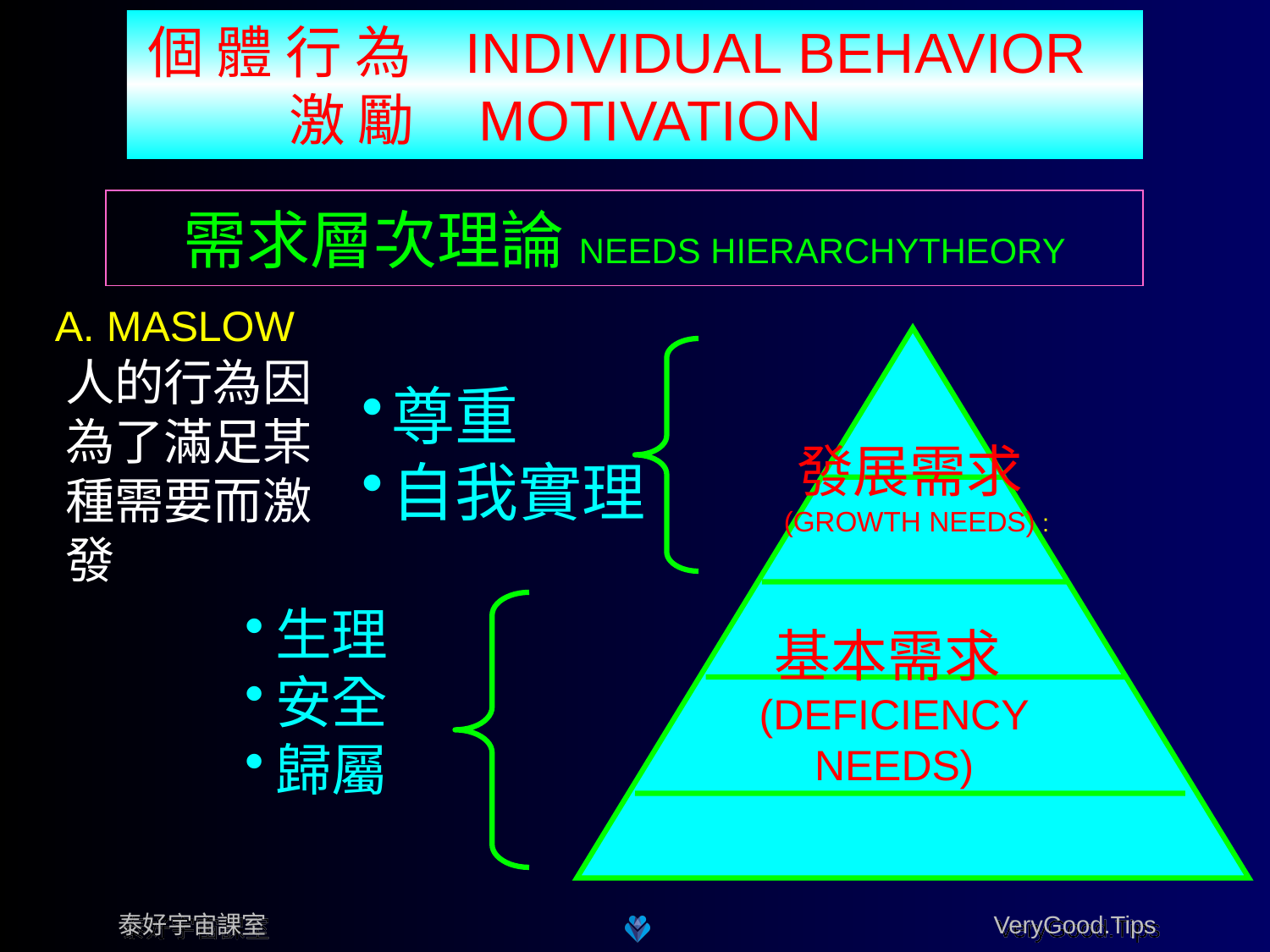

個 體 行 為
                  INDIVIDUAL BEHAVIOR
       激 勵    MOTIVATION
需求層次理論 NEEDS HIERARCHYTHEORY
A. MASLOW

人的行為因為了滿足某種需要而激發
尊重
自我實理
發展需求(GROWTH NEEDS) :

生理
安全
歸屬

基本需求(DEFICIENCY NEEDS)